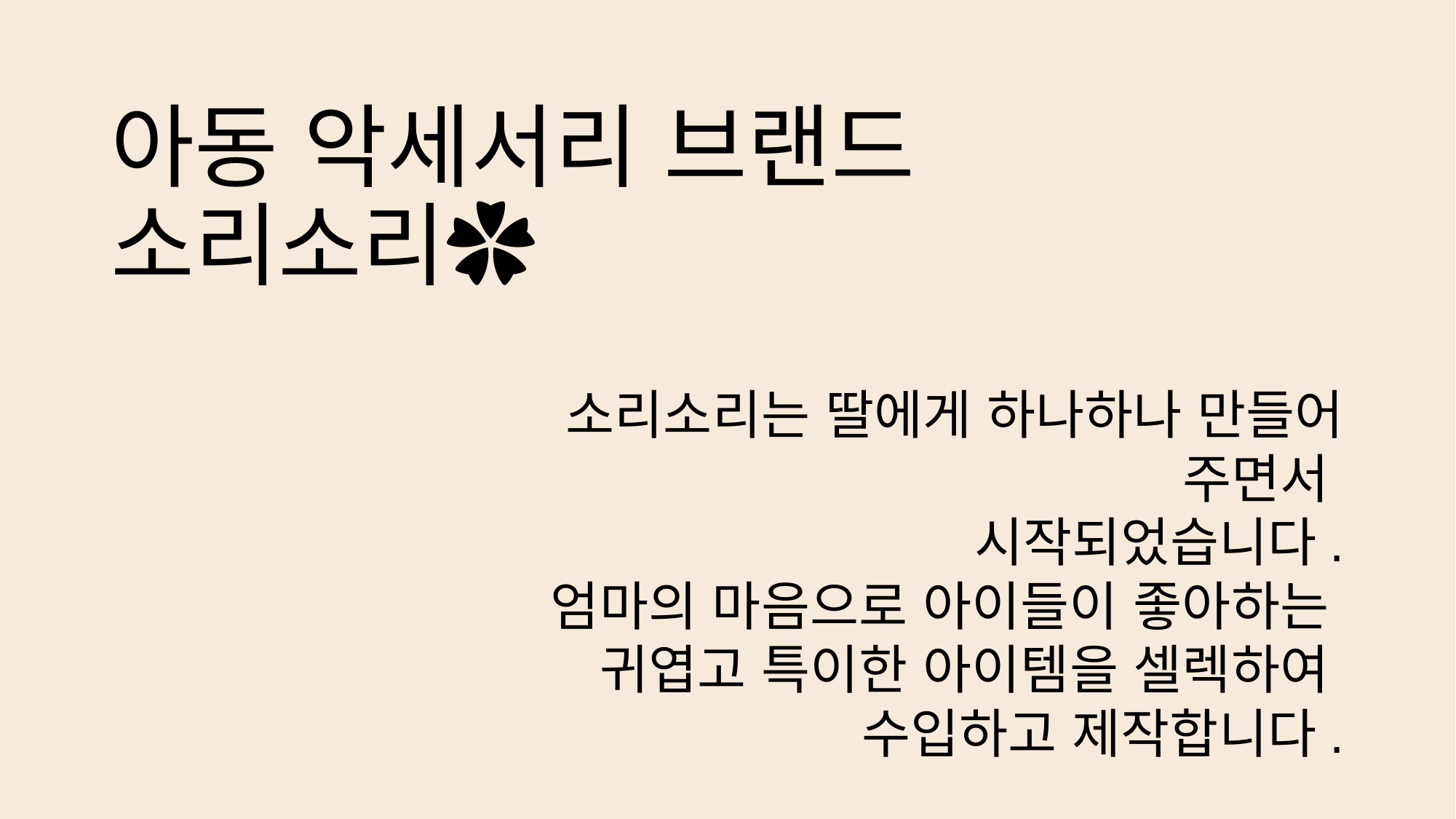

# 아동 악세서리 브랜드 소리소리✿
소리소리는 딸에게 하나하나 만들어 주면서
시작되었습니다.
엄마의 마음으로 아이들이 좋아하는
귀엽고 특이한 아이템을 셀렉하여
수입하고 제작합니다.